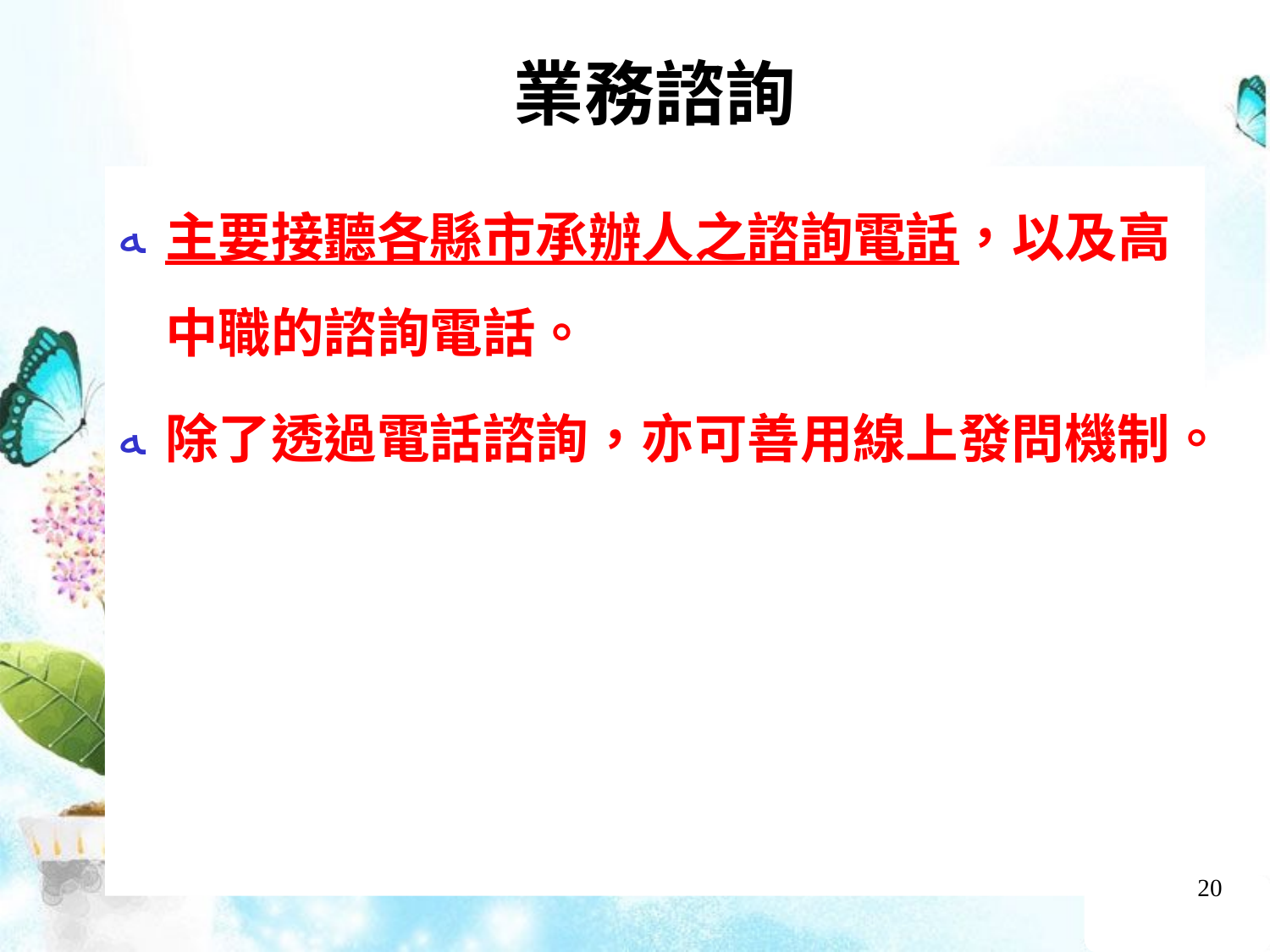

# 業務諮詢
主要接聽各縣市承辦人之諮詢電話，以及高中職的諮詢電話。
除了透過電話諮詢，亦可善用線上發問機制。
20